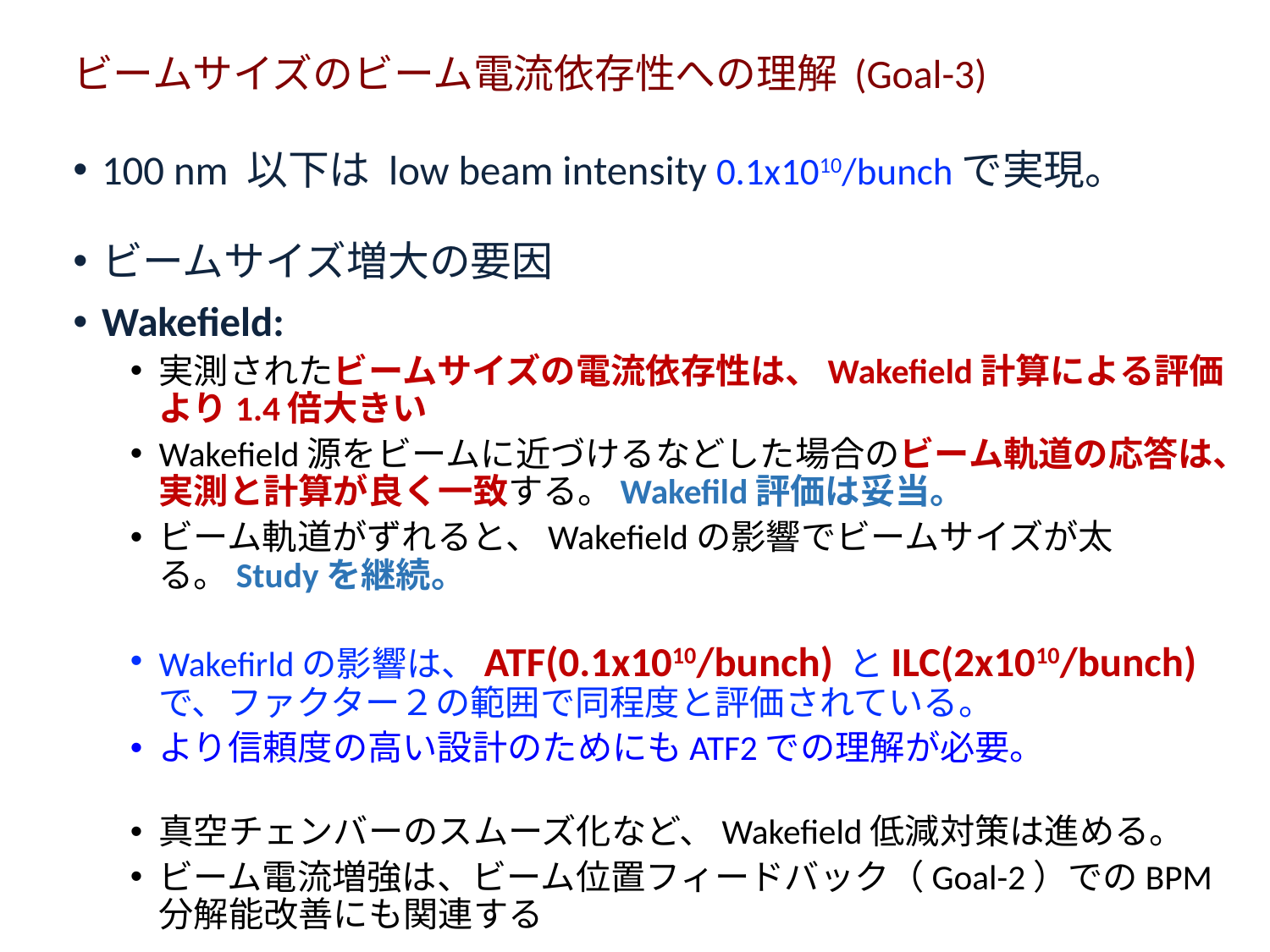

# ビームサイズのビーム電流依存性への理解 (Goal-3)
100 nm 以下は low beam intensity 0.1x1010/bunchで実現。

ビームサイズ増大の要因
Wakefield:
実測されたビームサイズの電流依存性は、Wakefield計算による評価より1.4倍大きい
Wakefield源をビームに近づけるなどした場合のビーム軌道の応答は、実測と計算が良く一致する。Wakefild評価は妥当。
ビーム軌道がずれると、Wakefieldの影響でビームサイズが太る。Studyを継続。

Wakefirldの影響は、ATF(0.1x1010/bunch) とILC(2x1010/bunch)で、ファクター２の範囲で同程度と評価されている。
より信頼度の高い設計のためにもATF2での理解が必要。

真空チェンバーのスムーズ化など、Wakefield低減対策は進める。
ビーム電流増強は、ビーム位置フィードバック（Goal-2）でのBPM分解能改善にも関連する